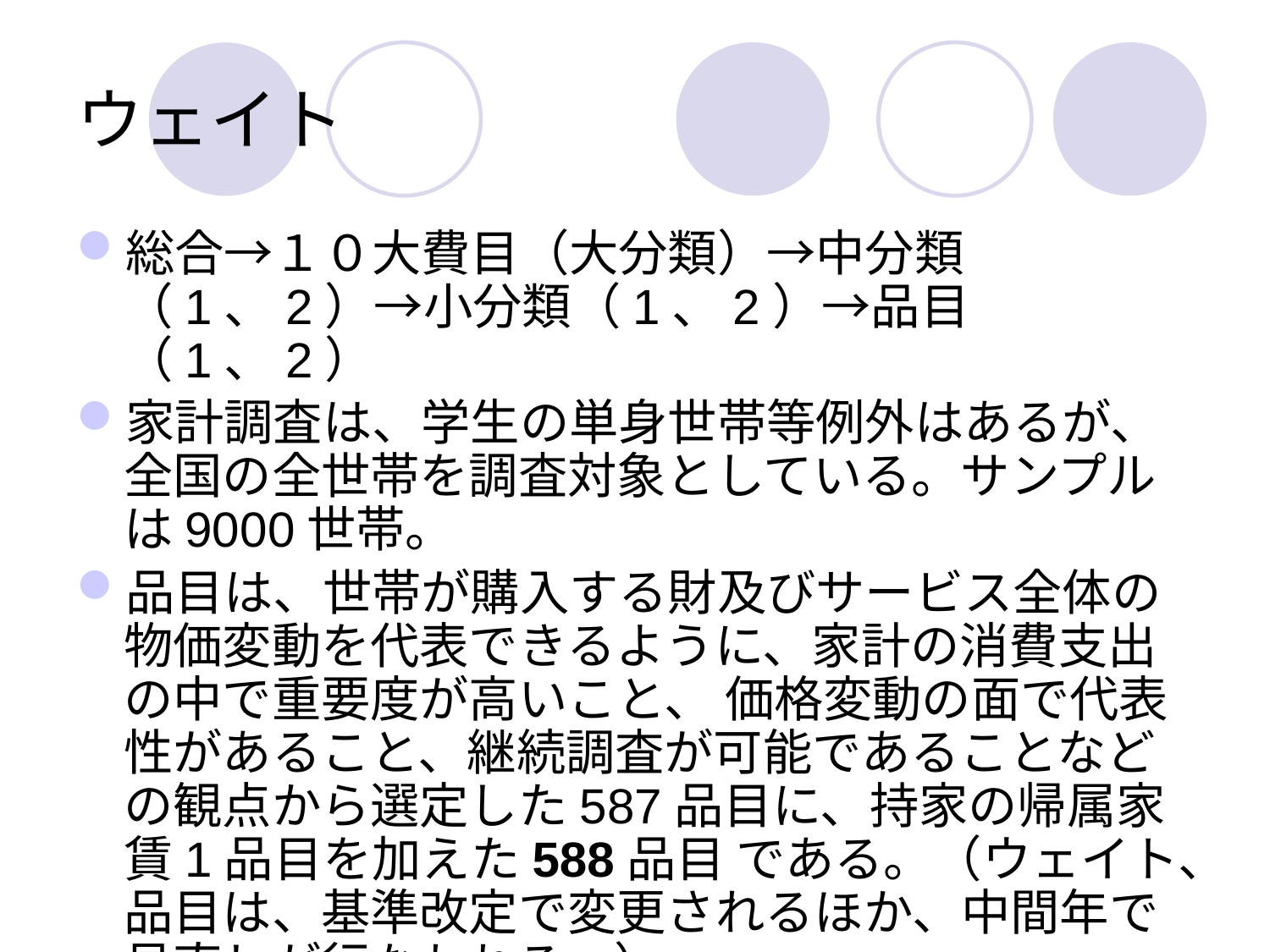

# ウェイト
総合→１０大費目（大分類）→中分類（1、2）→小分類（1、2）→品目（1、2）
家計調査は、学生の単身世帯等例外はあるが、全国の全世帯を調査対象としている。サンプルは9000世帯。
品目は、世帯が購入する財及びサービス全体の物価変動を代表できるように、家計の消費支出の中で重要度が高いこと、 価格変動の面で代表性があること、継続調査が可能であることなどの観点から選定した587品目に、持家の帰属家賃1品目を加えた588品目 である。（ウェイト、品目は、基準改定で変更されるほか、中間年で見直しが行なわれる。）